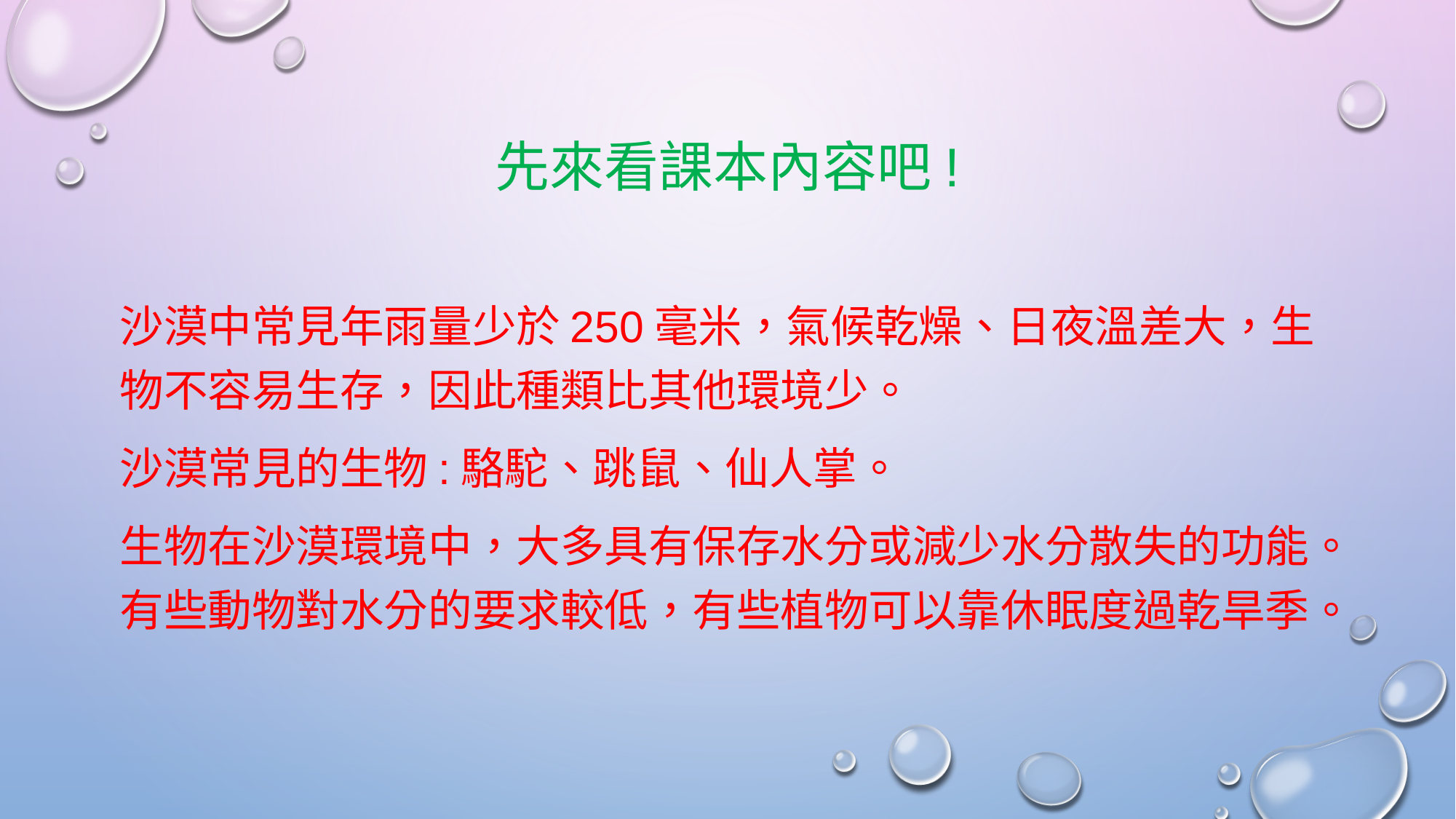

# 先來看課本內容吧!
沙漠中常見年雨量少於250毫米，氣候乾燥、日夜溫差大，生物不容易生存，因此種類比其他環境少。
沙漠常見的生物:駱駝、跳鼠、仙人掌。
生物在沙漠環境中，大多具有保存水分或減少水分散失的功能。有些動物對水分的要求較低，有些植物可以靠休眠度過乾旱季。